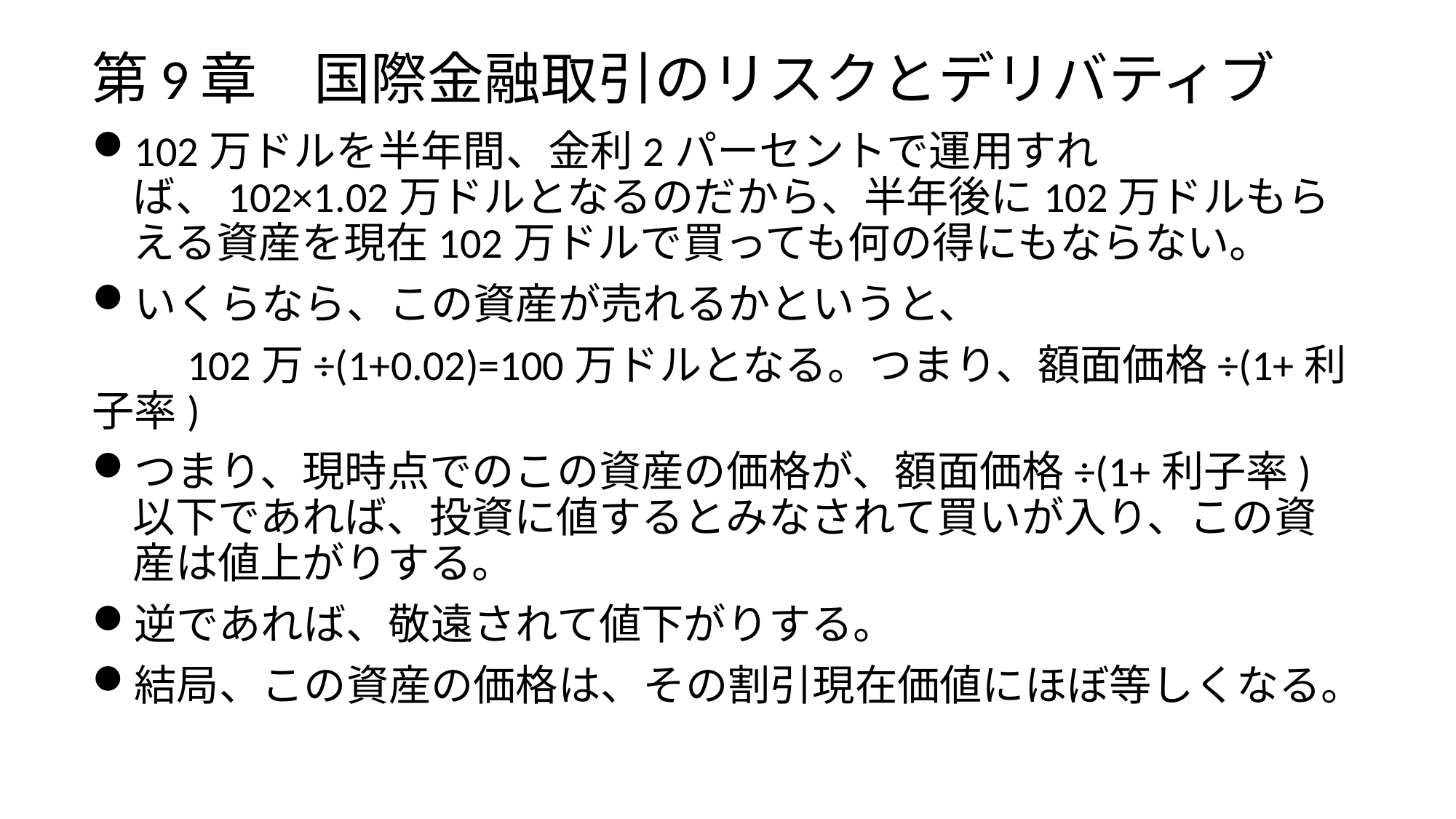

# 第9章　国際金融取引のリスクとデリバティブ
102万ドルを半年間、金利2パーセントで運用すれば、102×1.02万ドルとなるのだから、半年後に102万ドルもらえる資産を現在102万ドルで買っても何の得にもならない。
いくらなら、この資産が売れるかというと、
　　102万÷(1+0.02)=100万ドルとなる。つまり、額面価格÷(1+利子率)
つまり、現時点でのこの資産の価格が、額面価格÷(1+利子率)以下であれば、投資に値するとみなされて買いが入り、この資産は値上がりする。
逆であれば、敬遠されて値下がりする。
結局、この資産の価格は、その割引現在価値にほぼ等しくなる。